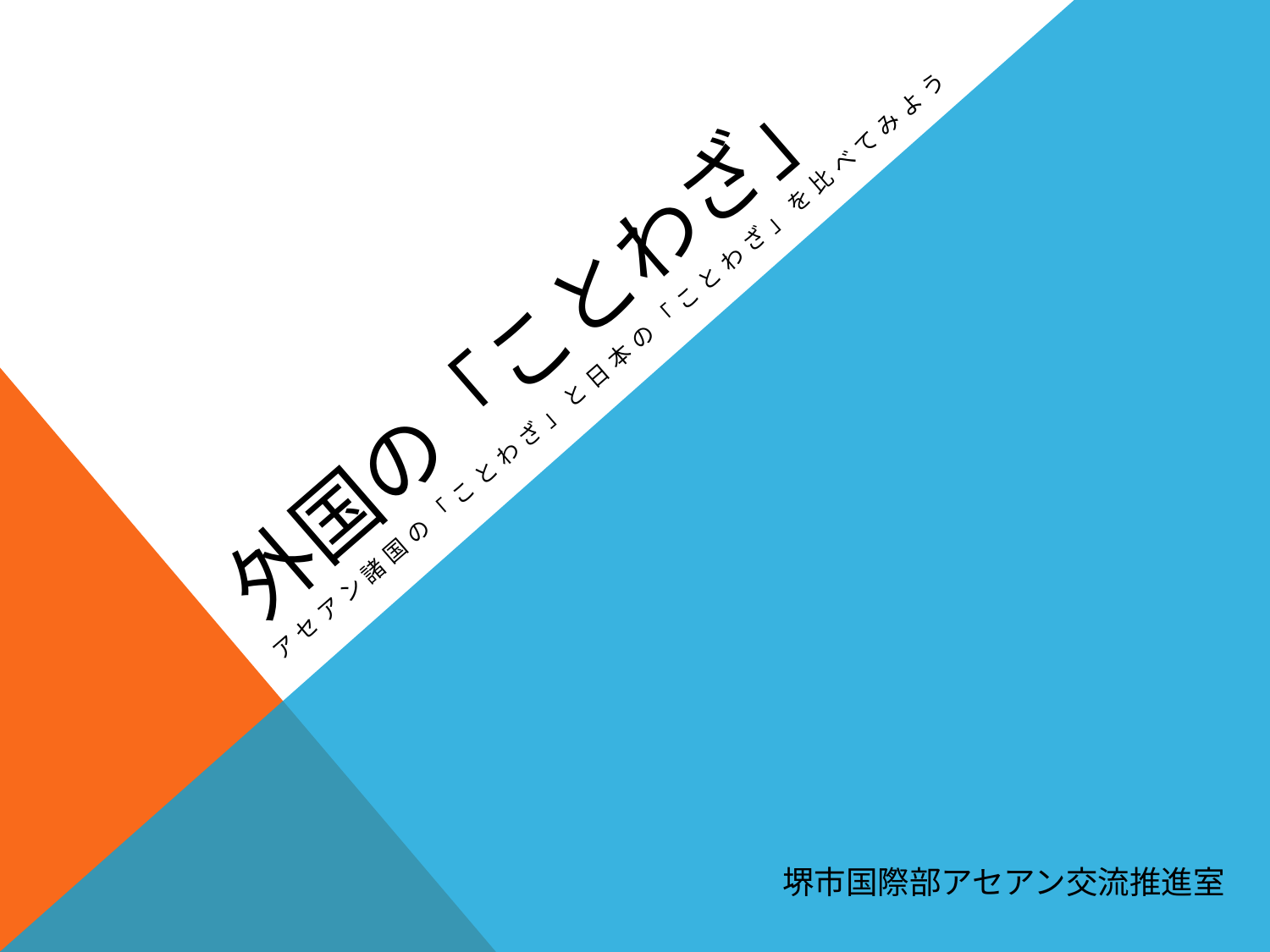

# 外国の「ことわざ」
アセアン諸国の「ことわざ」と日本の「ことわざ」を比べてみよう
堺市国際部アセアン交流推進室